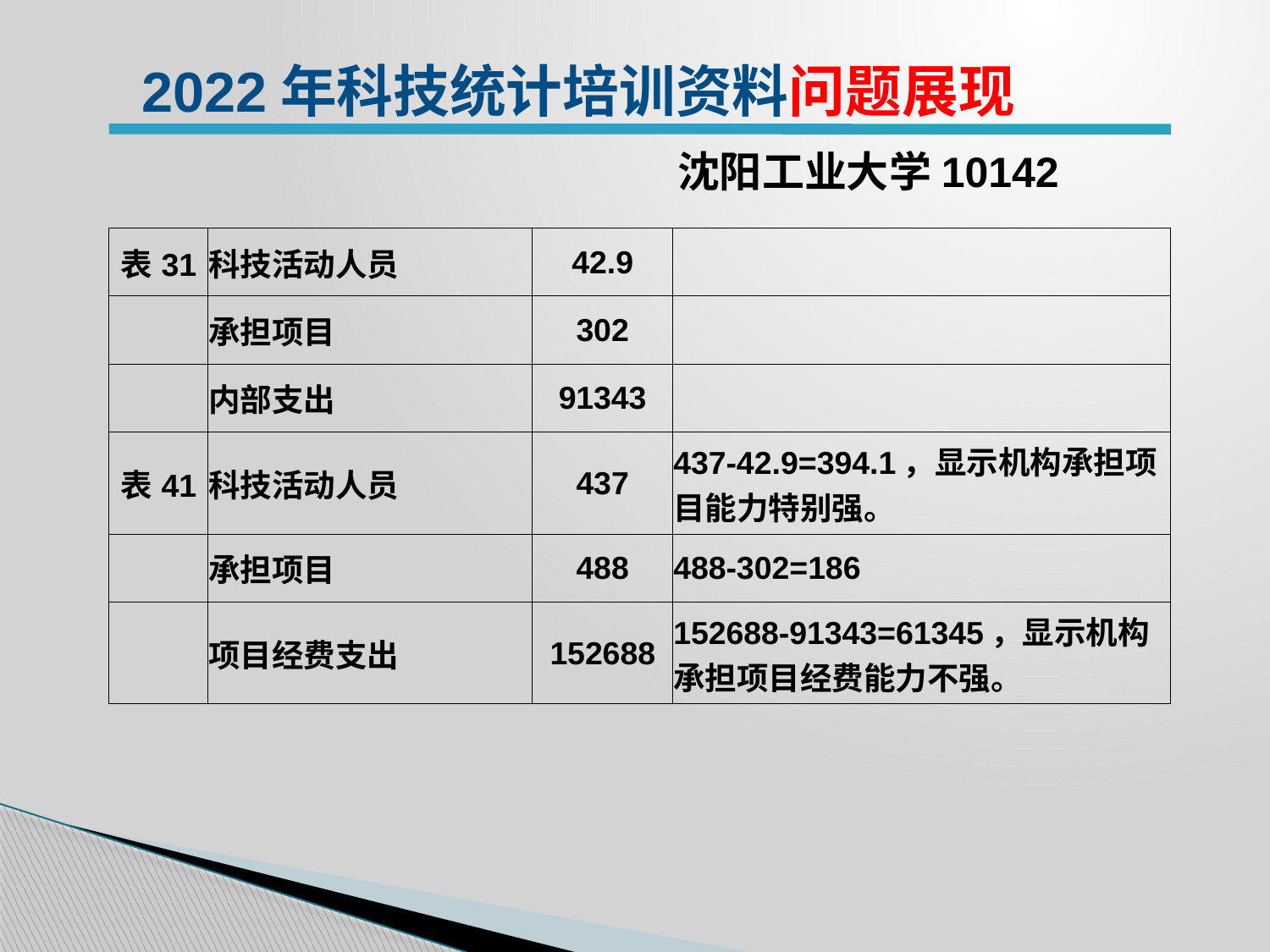

2022年科技统计培训资料问题展现
沈阳工业大学10142
| 表31 | 科技活动人员 | 42.9 |  |
| --- | --- | --- | --- |
|  | 承担项目 | 302 |  |
|  | 内部支出 | 91343 |  |
| 表41 | 科技活动人员 | 437 | 437-42.9=394.1，显示机构承担项目能力特别强。 |
|  | 承担项目 | 488 | 488-302=186 |
|  | 项目经费支出 | 152688 | 152688-91343=61345，显示机构承担项目经费能力不强。 |